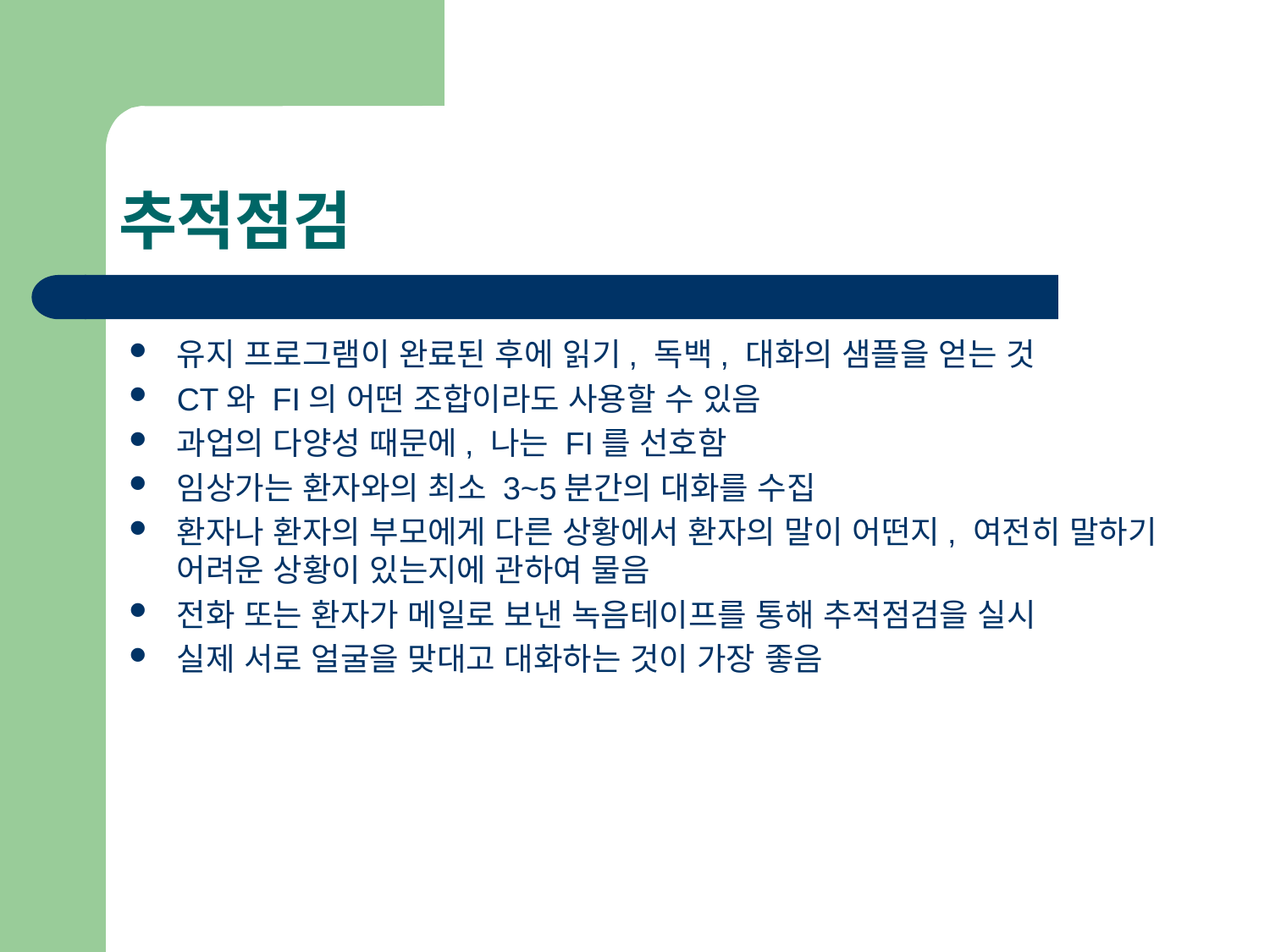

# 추적점검
유지 프로그램이 완료된 후에 읽기, 독백, 대화의 샘플을 얻는 것
CT와 FI의 어떤 조합이라도 사용할 수 있음
과업의 다양성 때문에, 나는 FI를 선호함
임상가는 환자와의 최소 3~5분간의 대화를 수집
환자나 환자의 부모에게 다른 상황에서 환자의 말이 어떤지, 여전히 말하기 어려운 상황이 있는지에 관하여 물음
전화 또는 환자가 메일로 보낸 녹음테이프를 통해 추적점검을 실시
실제 서로 얼굴을 맞대고 대화하는 것이 가장 좋음